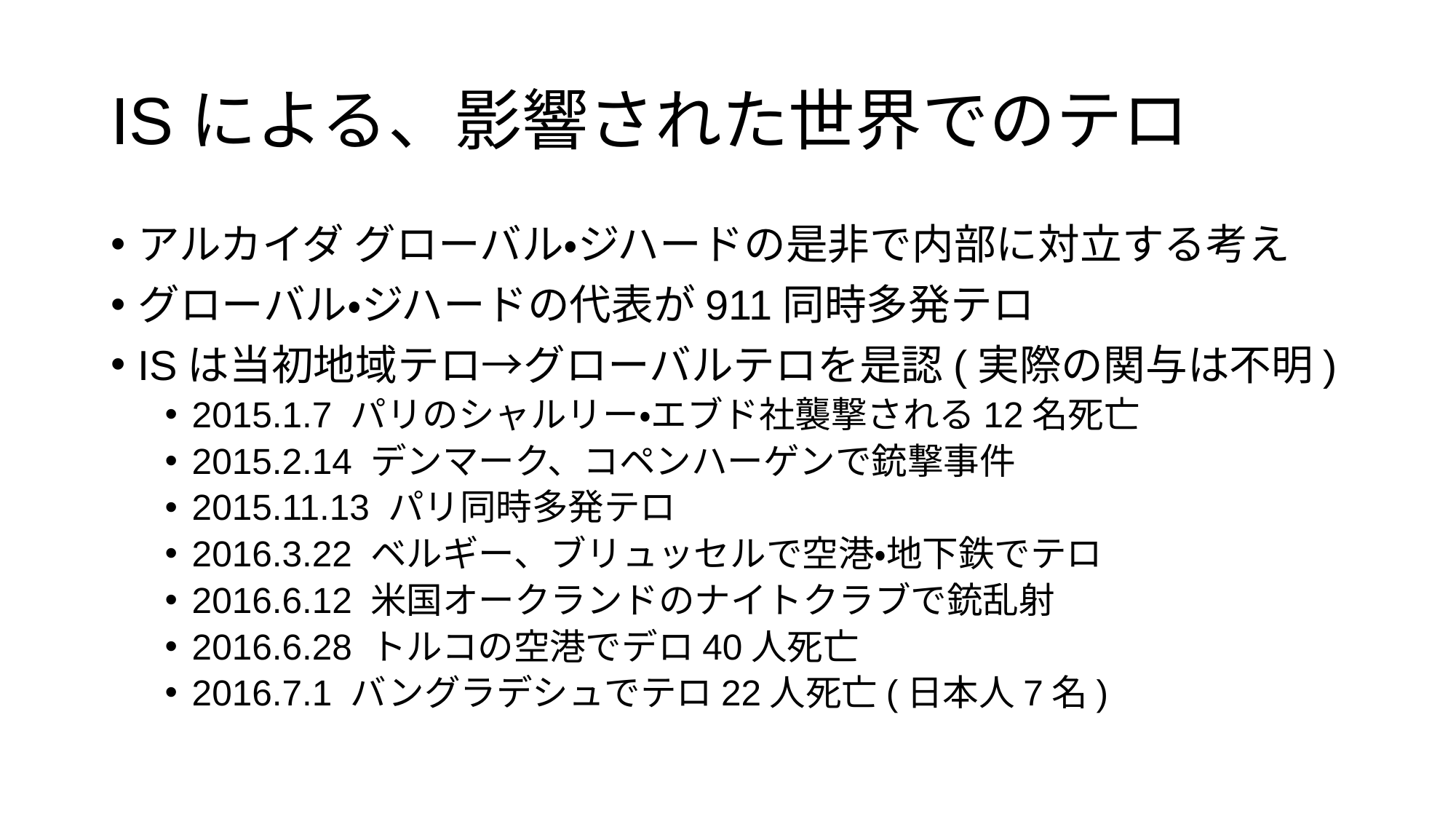

# ISによる、影響された世界でのテロ
アルカイダ グローバル・ジハードの是非で内部に対立する考え
グローバル・ジハードの代表が911同時多発テロ
ISは当初地域テロ→グローバルテロを是認(実際の関与は不明)
2015.1.7 パリのシャルリー・エブド社襲撃される12名死亡
2015.2.14 デンマーク、コペンハーゲンで銃撃事件
2015.11.13 パリ同時多発テロ
2016.3.22 ベルギー、ブリュッセルで空港・地下鉄でテロ
2016.6.12 米国オークランドのナイトクラブで銃乱射
2016.6.28 トルコの空港でデロ40人死亡
2016.7.1 バングラデシュでテロ22人死亡(日本人7名)